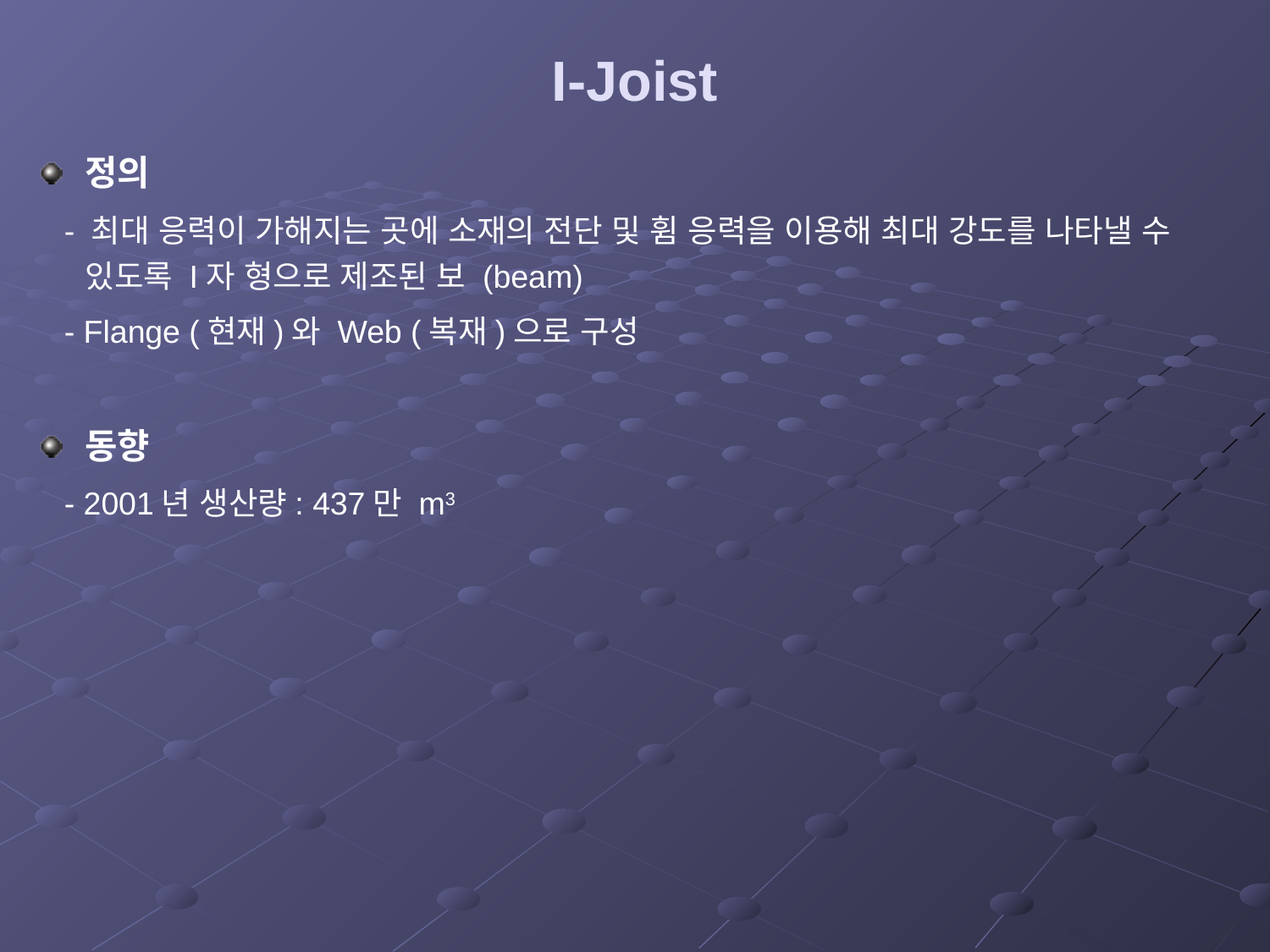

# I-Joist
정의
   - 최대 응력이 가해지는 곳에 소재의 전단 및 휨 응력을 이용해 최대 강도를 나타낼 수 있도록 I자 형으로 제조된 보 (beam)
   - Flange (현재)와 Web (복재)으로 구성

동향
   - 2001년 생산량: 437만 m3